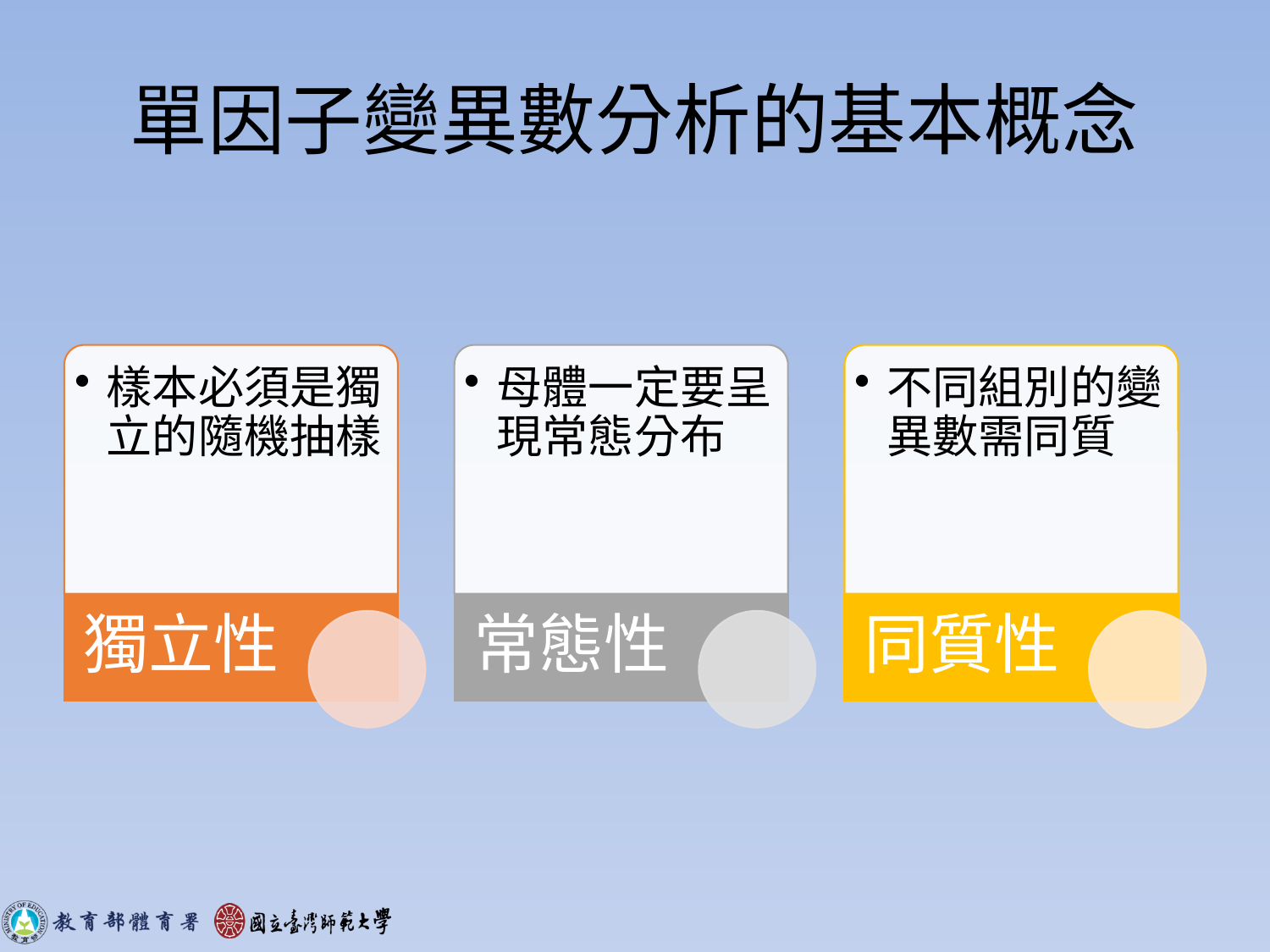

# 單因子變異數分析的基本概念
樣本必須是獨立的隨機抽樣
獨立性
母體一定要呈現常態分布
常態性
不同組別的變異數需同質
同質性